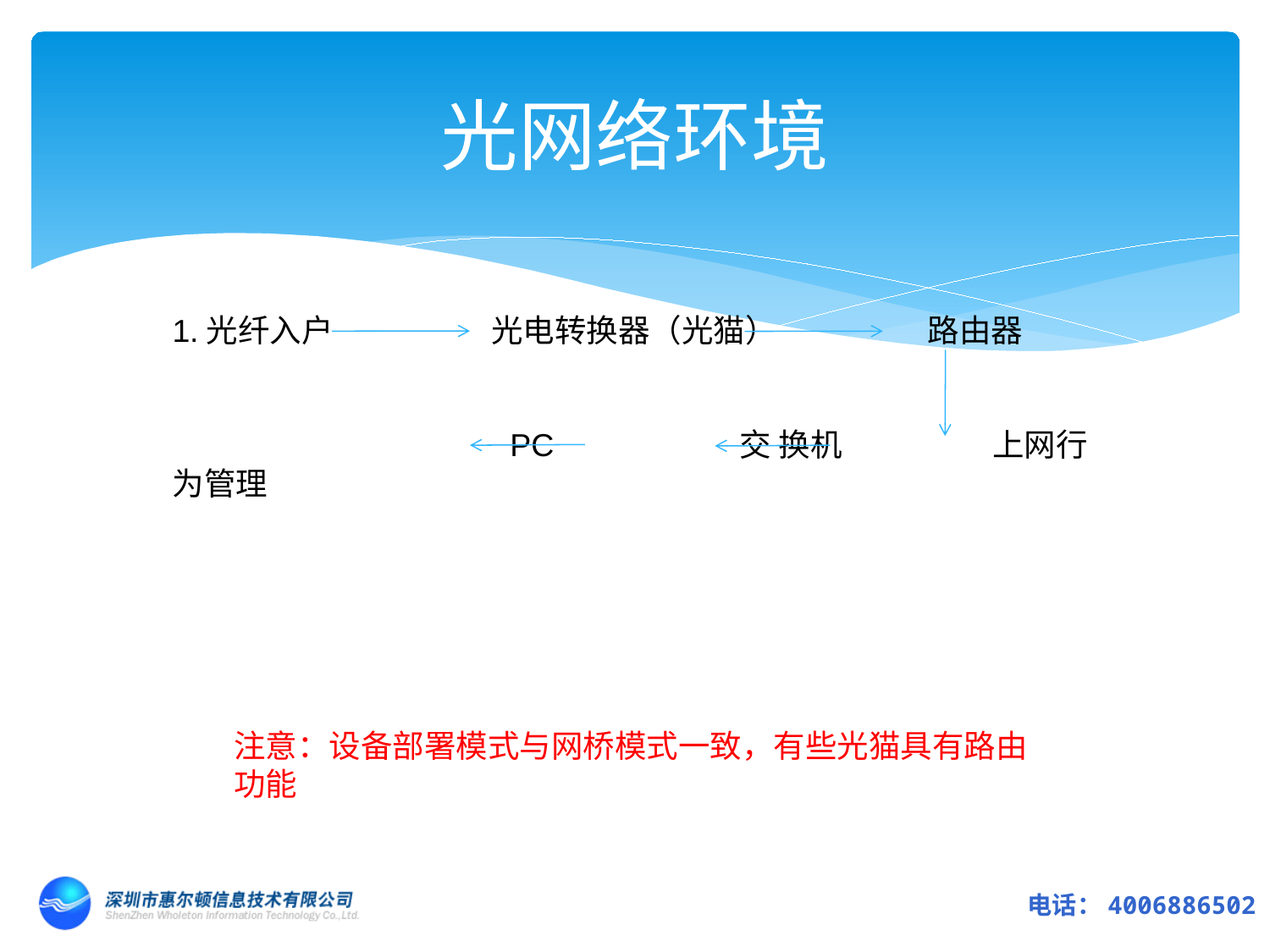

# 光网络环境
1.光纤入户                      光电转换器（光猫）                     路由器

                                      PC                    交 换机                     上网行为管理

注意：设备部署模式与网桥模式一致，有些光猫具有路由功能